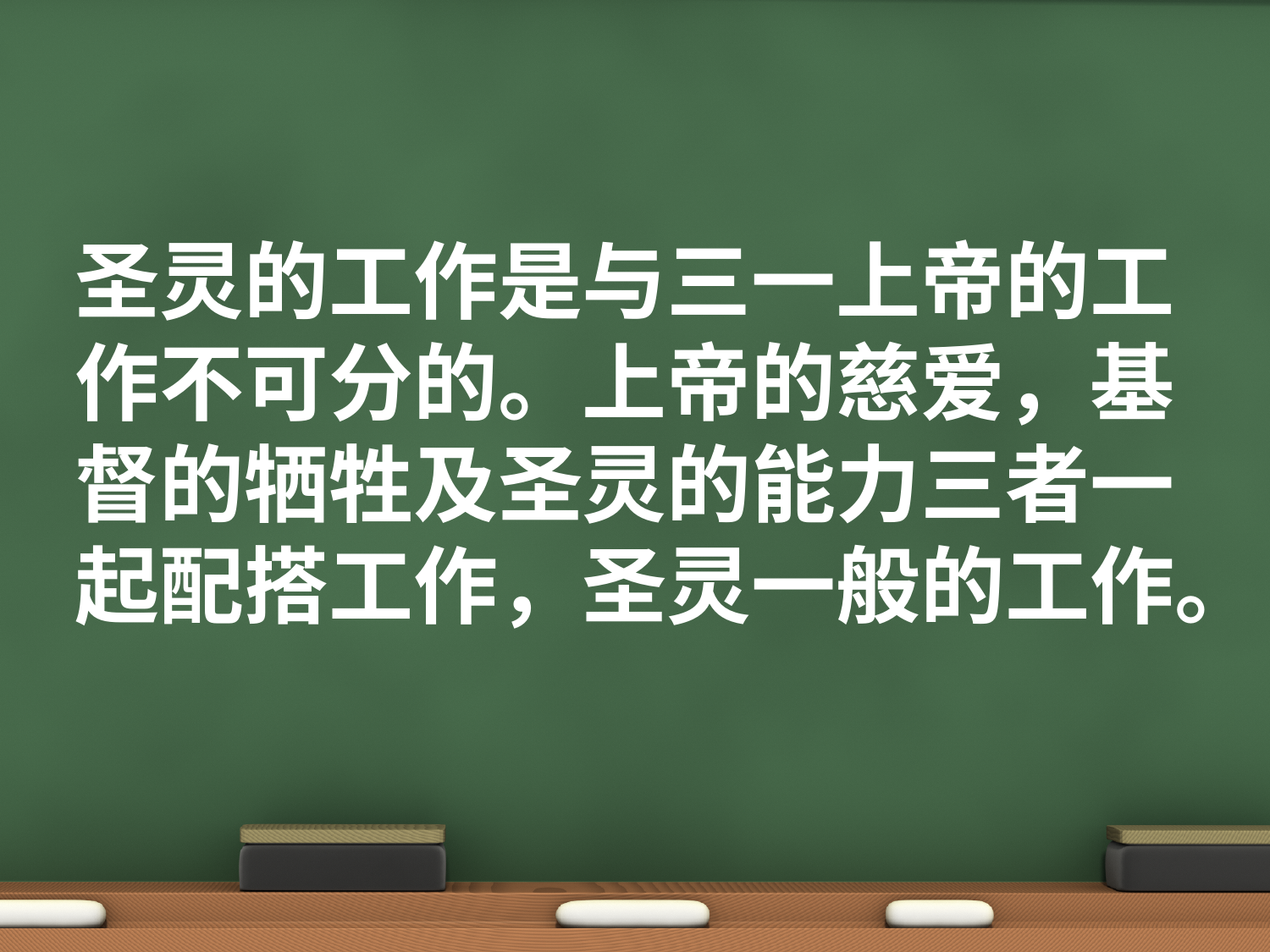

圣灵的工作是与三一上帝的工作不可分的。上帝的慈爱，基督的牺牲及圣灵的能力三者一起配搭工作，圣灵一般的工作。